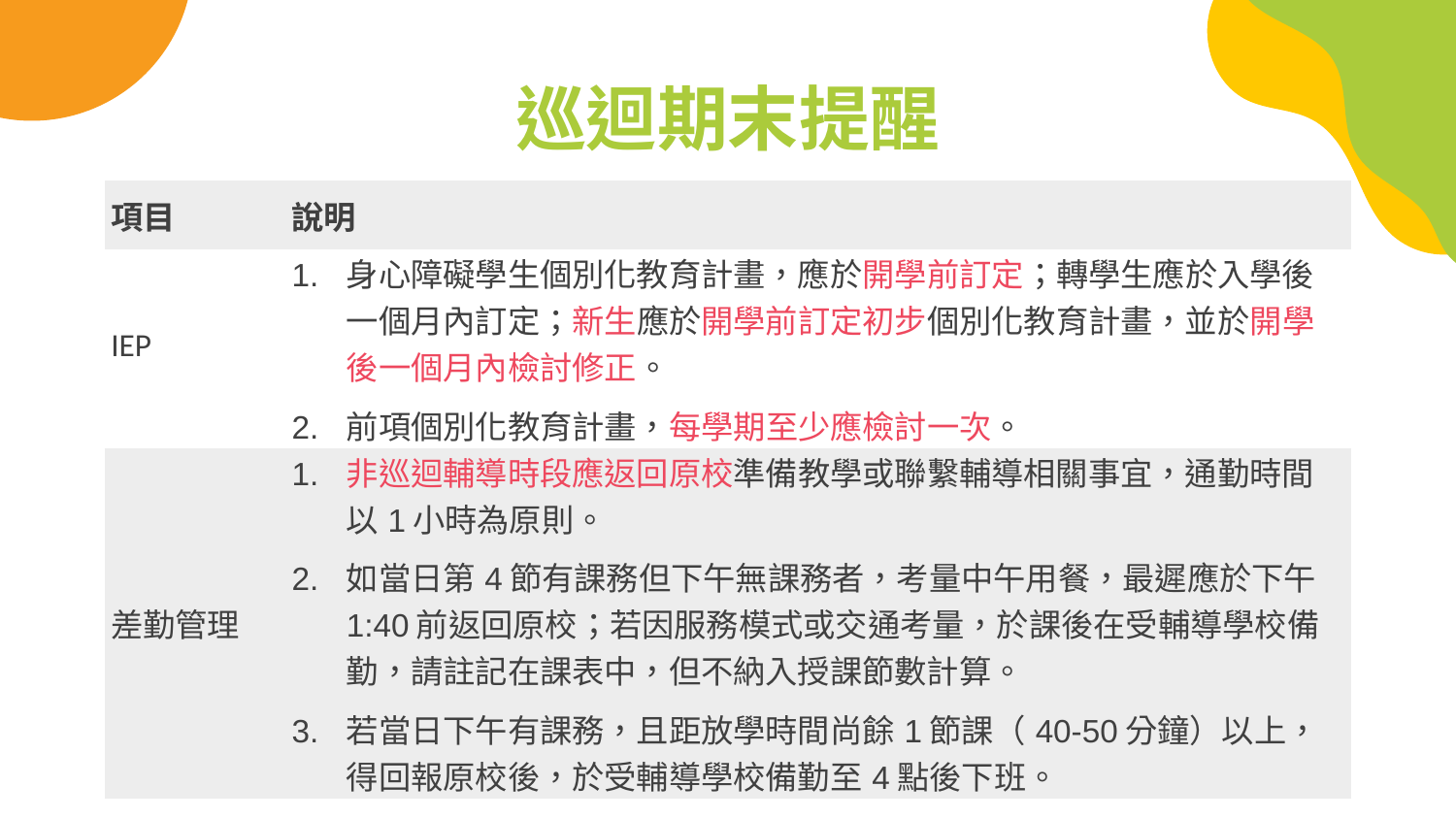

# 巡迴期末提醒
| 項目 | 說明 |
| --- | --- |
| IEP | 身心障礙學生個別化教育計畫，應於開學前訂定；轉學生應於入學後一個月內訂定；新生應於開學前訂定初步個別化教育計畫，並於開學後一個月內檢討修正。 前項個別化教育計畫，每學期至少應檢討一次。 |
| 差勤管理 | 非巡迴輔導時段應返回原校準備教學或聯繫輔導相關事宜，通勤時間以1小時為原則。 如當日第4節有課務但下午無課務者，考量中午用餐，最遲應於下午1:40前返回原校；若因服務模式或交通考量，於課後在受輔導學校備勤，請註記在課表中，但不納入授課節數計算。 若當日下午有課務，且距放學時間尚餘1節課（40-50分鐘）以上，得回報原校後，於受輔導學校備勤至4點後下班。 |